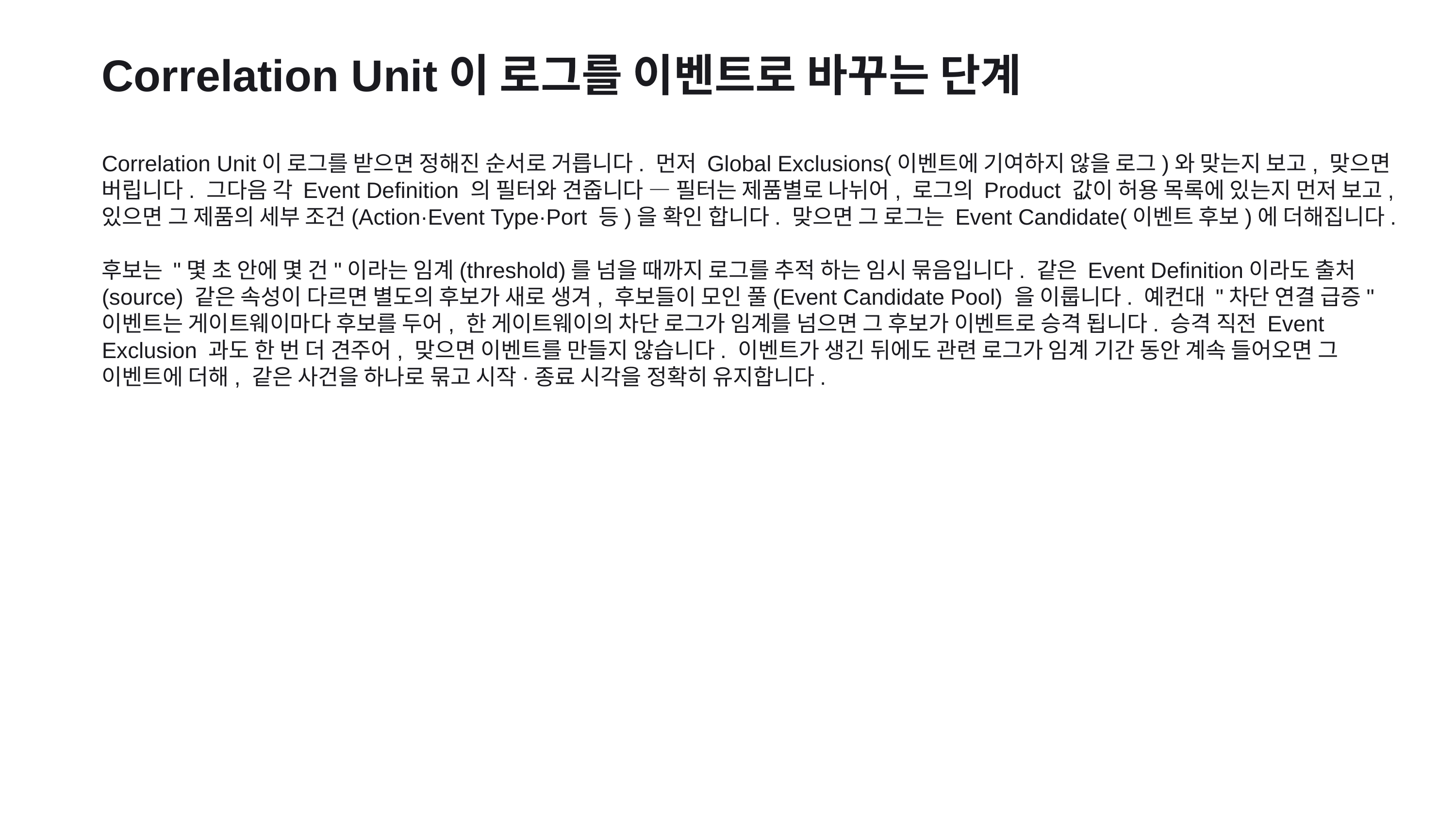

Correlation Unit이 로그를 이벤트로 바꾸는 단계
Correlation Unit이 로그를 받으면 정해진 순서로 거릅니다. 먼저 Global Exclusions(이벤트에 기여하지 않을 로그)와 맞는지 보고, 맞으면 버립니다. 그다음 각 Event Definition 의 필터와 견줍니다 — 필터는 제품별로 나뉘어, 로그의 Product 값이 허용 목록에 있는지 먼저 보고, 있으면 그 제품의 세부 조건(Action·Event Type·Port 등)을 확인 합니다. 맞으면 그 로그는 Event Candidate(이벤트 후보)에 더해집니다.

후보는 "몇 초 안에 몇 건"이라는 임계(threshold)를 넘을 때까지 로그를 추적 하는 임시 묶음입니다. 같은 Event Definition이라도 출처(source) 같은 속성이 다르면 별도의 후보가 새로 생겨, 후보들이 모인 풀(Event Candidate Pool) 을 이룹니다. 예컨대 "차단 연결 급증" 이벤트는 게이트웨이마다 후보를 두어, 한 게이트웨이의 차단 로그가 임계를 넘으면 그 후보가 이벤트로 승격 됩니다. 승격 직전 Event Exclusion 과도 한 번 더 견주어, 맞으면 이벤트를 만들지 않습니다. 이벤트가 생긴 뒤에도 관련 로그가 임계 기간 동안 계속 들어오면 그 이벤트에 더해, 같은 사건을 하나로 묶고 시작·종료 시각을 정확히 유지합니다.